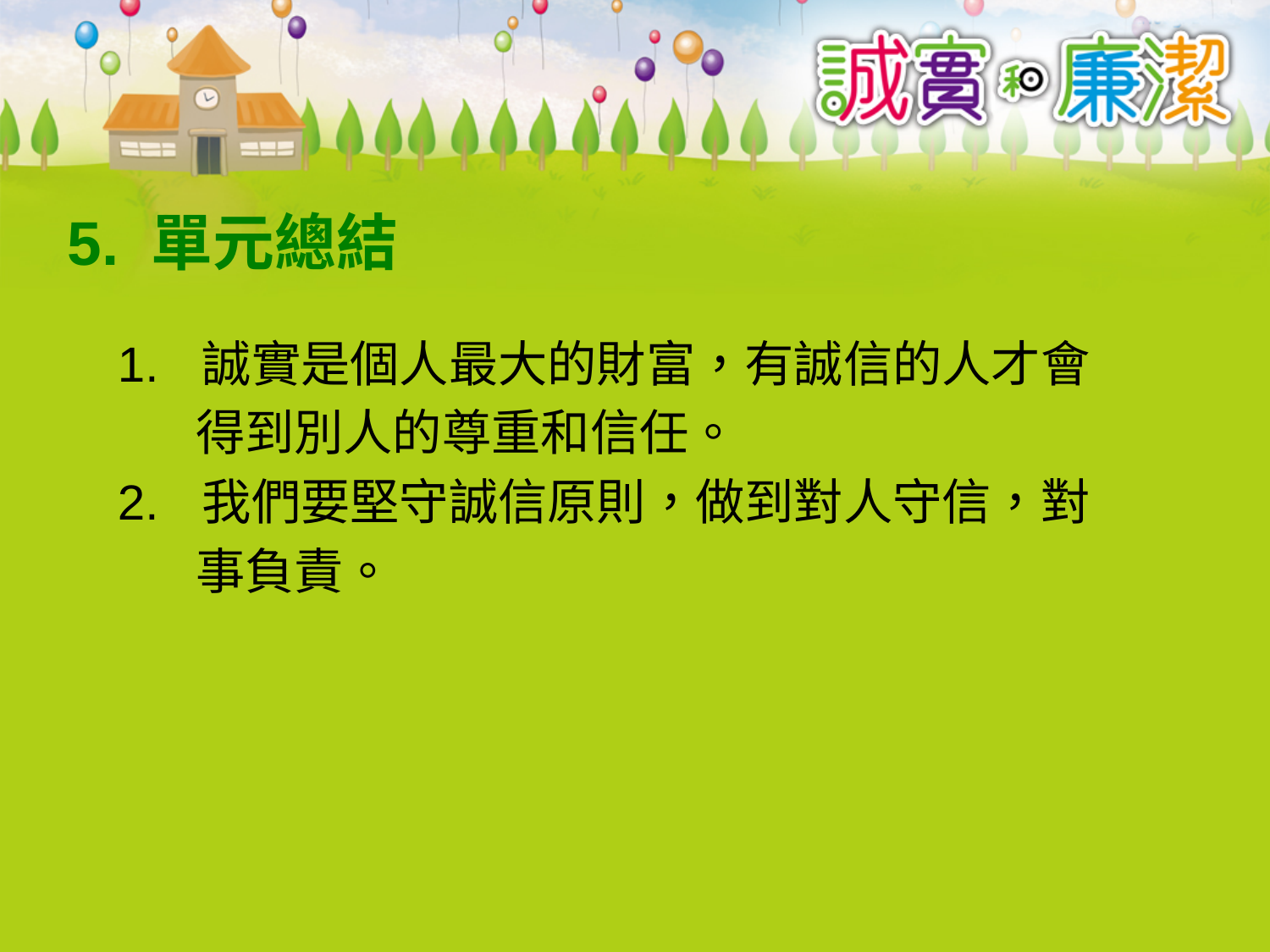

# 5. 單元總結
誠實是個人最大的財富，有誠信的人才會
      得到別人的尊重和信任。
我們要堅守誠信原則，做到對人守信，對
      事負責。